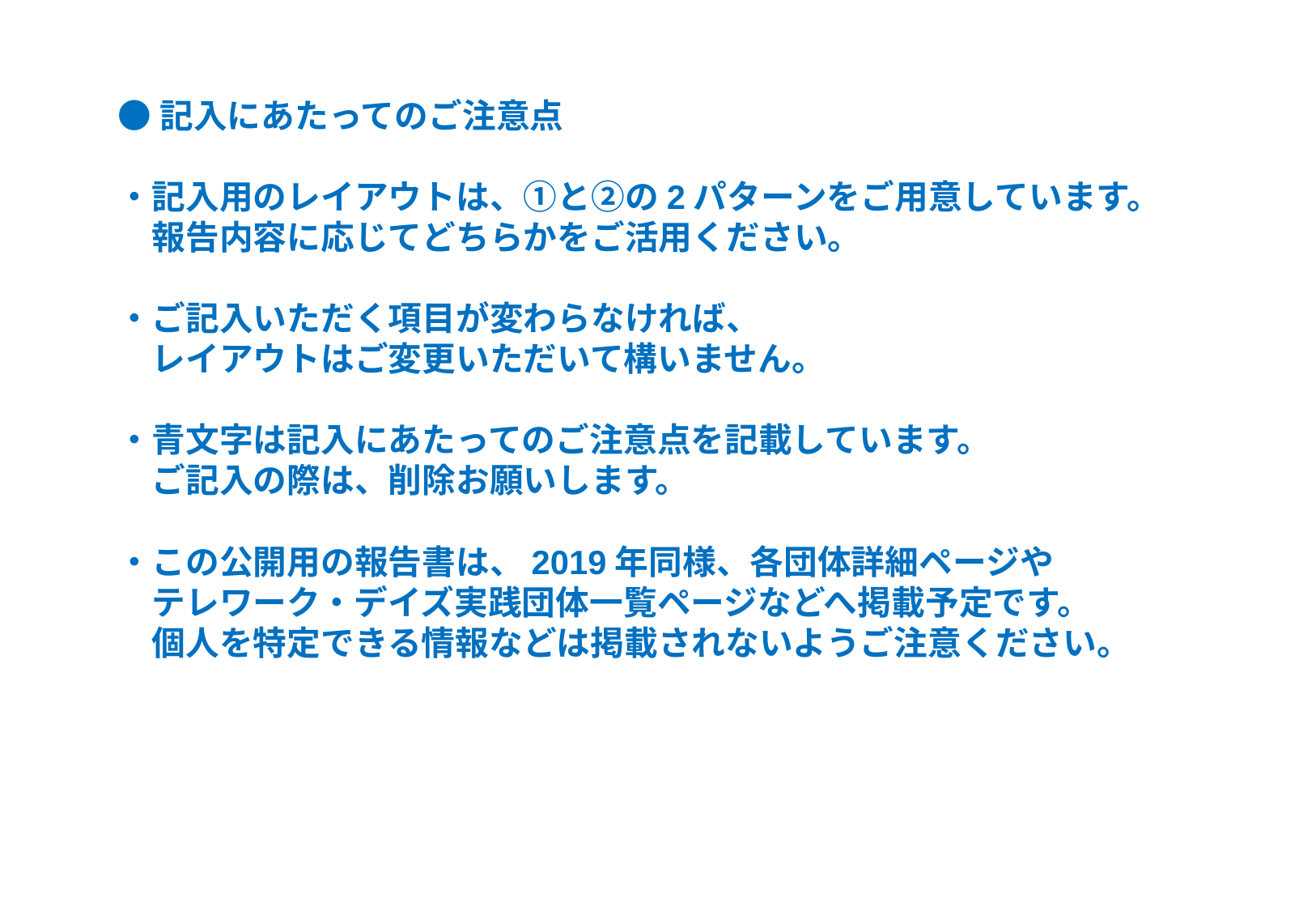

●記入にあたってのご注意点

・記入用のレイアウトは、①と②の2パターンをご用意しています。
　報告内容に応じてどちらかをご活用ください。

・ご記入いただく項目が変わらなければ、
　レイアウトはご変更いただいて構いません。

・青文字は記入にあたってのご注意点を記載しています。
　ご記入の際は、削除お願いします。

・この公開用の報告書は、2019年同様、各団体詳細ページや
　テレワーク・デイズ実践団体一覧ページなどへ掲載予定です。
　個人を特定できる情報などは掲載されないようご注意ください。